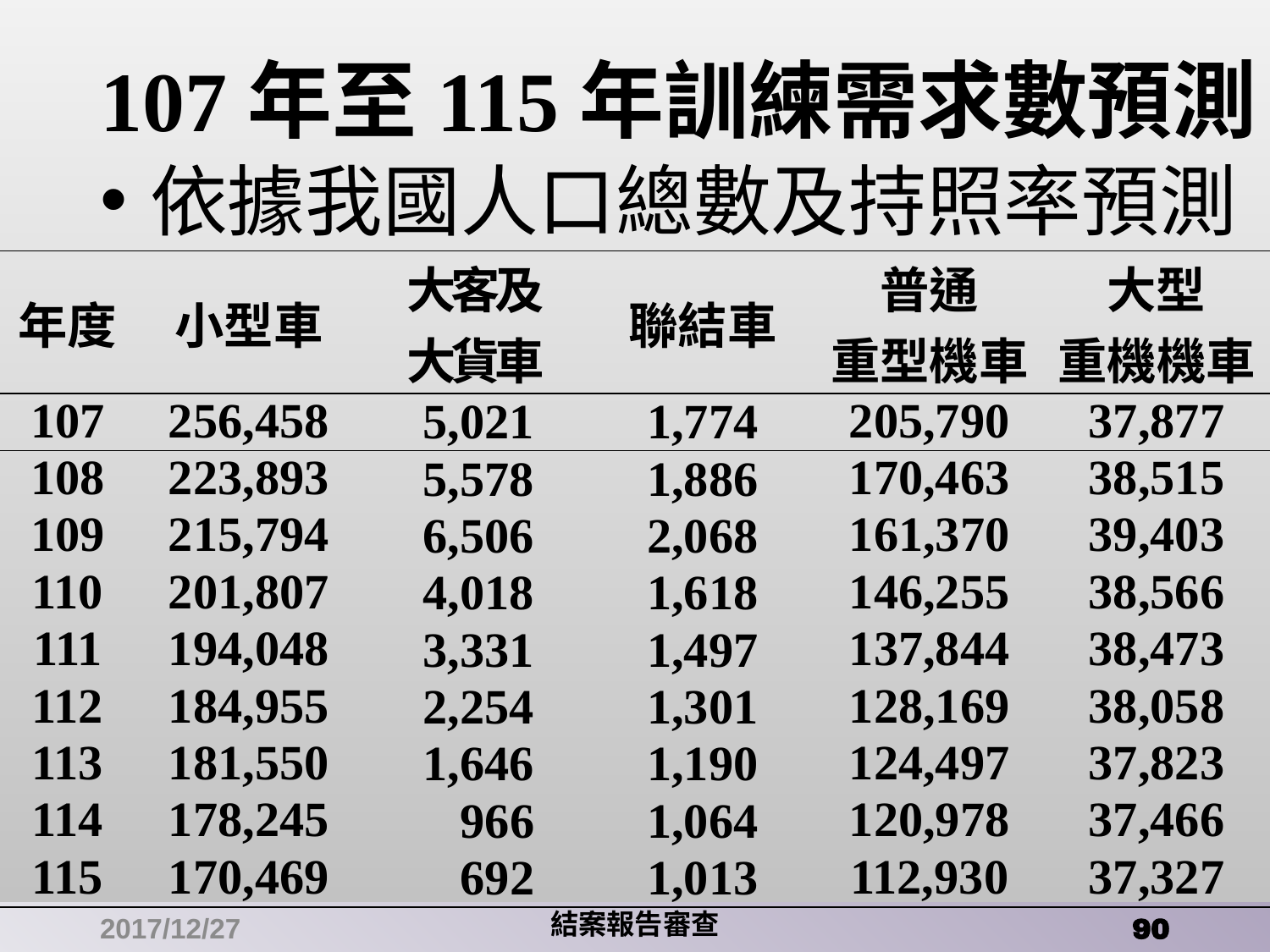

# 107年至115年訓練需求數預測
依據我國人口總數及持照率預測
| 年度 | 小型車 | 大客及 大貨車 | 聯結車 | 普通 重型機車 | 大型 重機機車 |
| --- | --- | --- | --- | --- | --- |
| 107 | 256,458 | 5,021 | 1,774 | 205,790 | 37,877 |
| 108 | 223,893 | 5,578 | 1,886 | 170,463 | 38,515 |
| 109 | 215,794 | 6,506 | 2,068 | 161,370 | 39,403 |
| 110 | 201,807 | 4,018 | 1,618 | 146,255 | 38,566 |
| 111 | 194,048 | 3,331 | 1,497 | 137,844 | 38,473 |
| 112 | 184,955 | 2,254 | 1,301 | 128,169 | 38,058 |
| 113 | 181,550 | 1,646 | 1,190 | 124,497 | 37,823 |
| 114 | 178,245 | 966 | 1,064 | 120,978 | 37,466 |
| 115 | 170,469 | 692 | 1,013 | 112,930 | 37,327 |
2017/12/27
結案報告審查
90